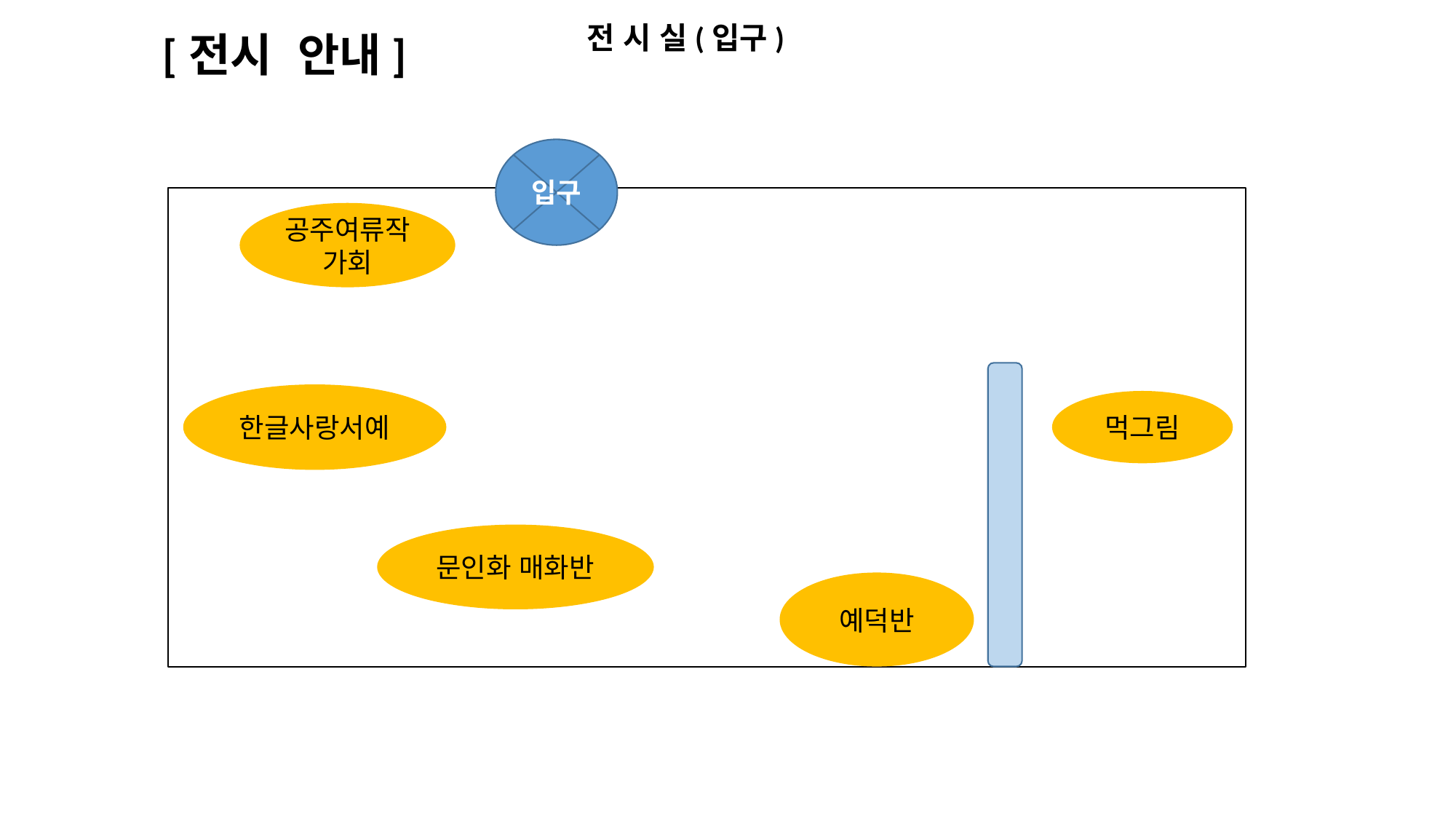

전 시 실(입구)
[전시  안내]
입구

공주여류작가회

한글사랑서예
먹그림
문인화 매화반
예덕반